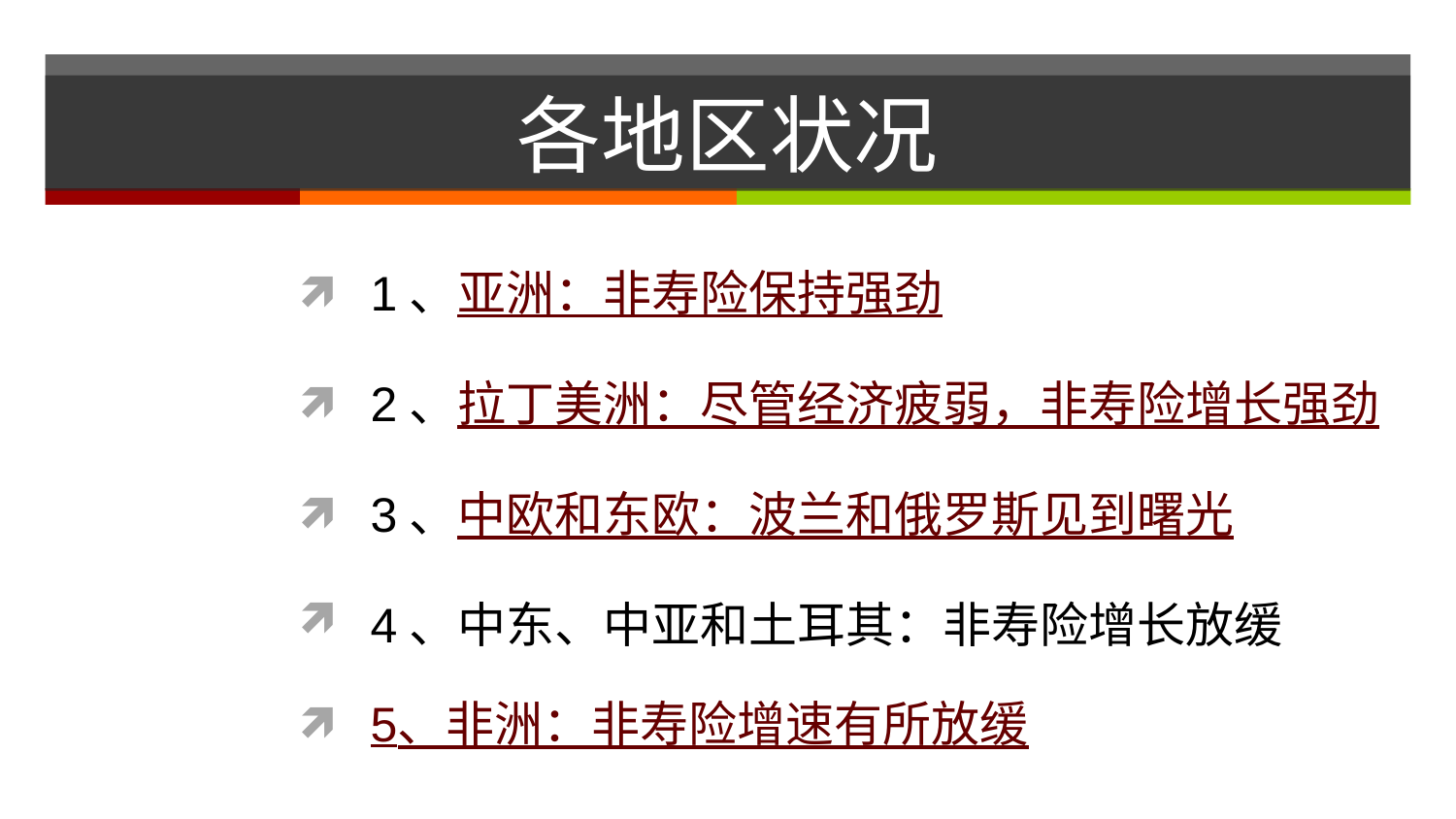

# 各地区状况
1、亚洲：非寿险保持强劲
2、拉丁美洲：尽管经济疲弱，非寿险增长强劲
3、中欧和东欧：波兰和俄罗斯见到曙光
4、中东、中亚和土耳其：非寿险增长放缓
5、非洲：非寿险增速有所放缓